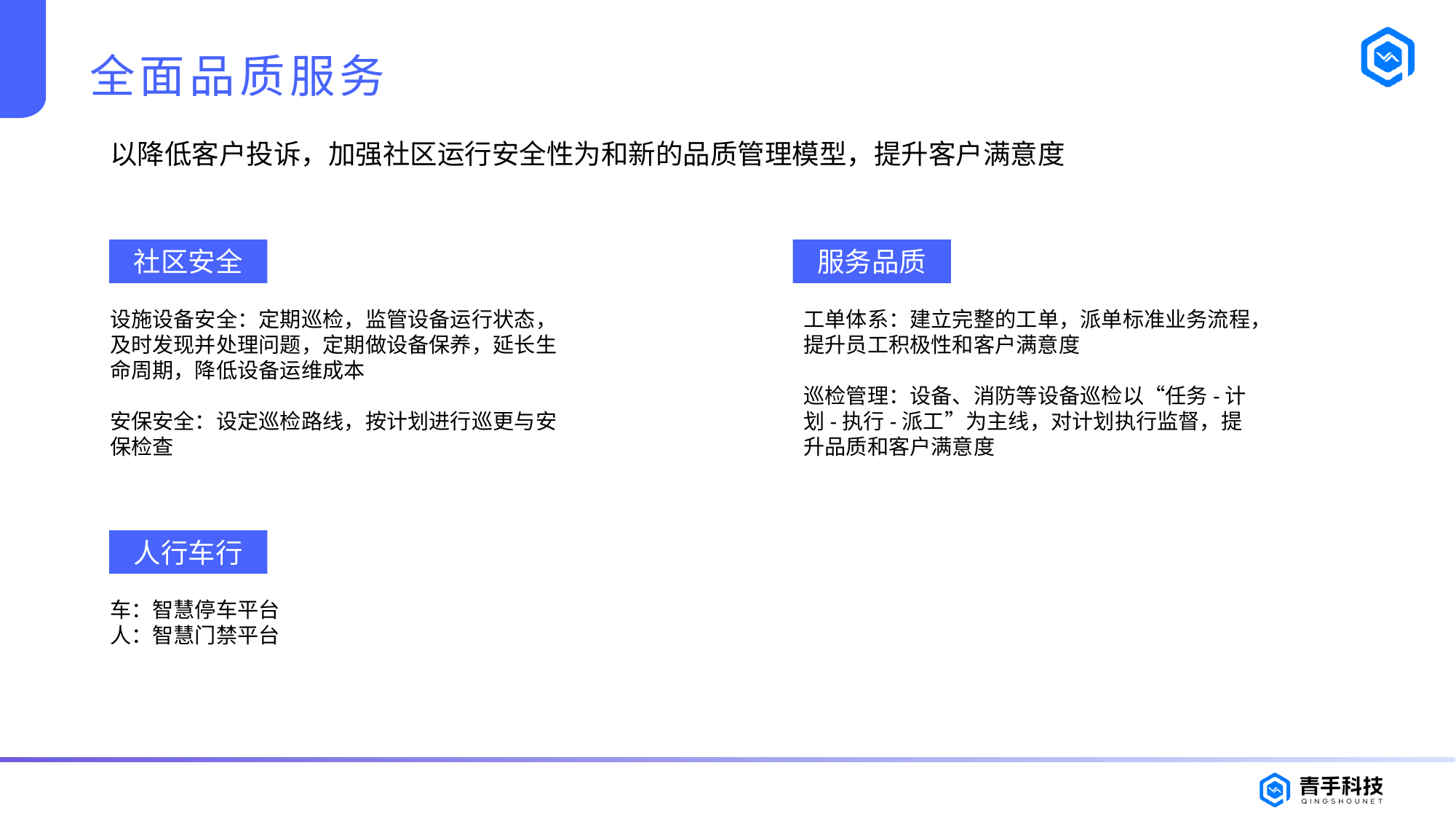

# 全面品质服务
以降低客户投诉，加强社区运行安全性为和新的品质管理模型，提升客户满意度
社区安全
社区安全
服务品质
服务品质
设施设备安全：定期巡检，监管设备运行状态，
及时发现并处理问题，定期做设备保养，延长生命周期，降低设备运维成本

安保安全：设定巡检路线，按计划进行巡更与安保检查
工单体系：建立完整的工单，派单标准业务流程，提升员工积极性和客户满意度

巡检管理：设备、消防等设备巡检以“任务-计划-执行-派工”为主线，对计划执行监督，提升品质和客户满意度
人行车行
人行车行
车：智慧停车平台
人：智慧门禁平台